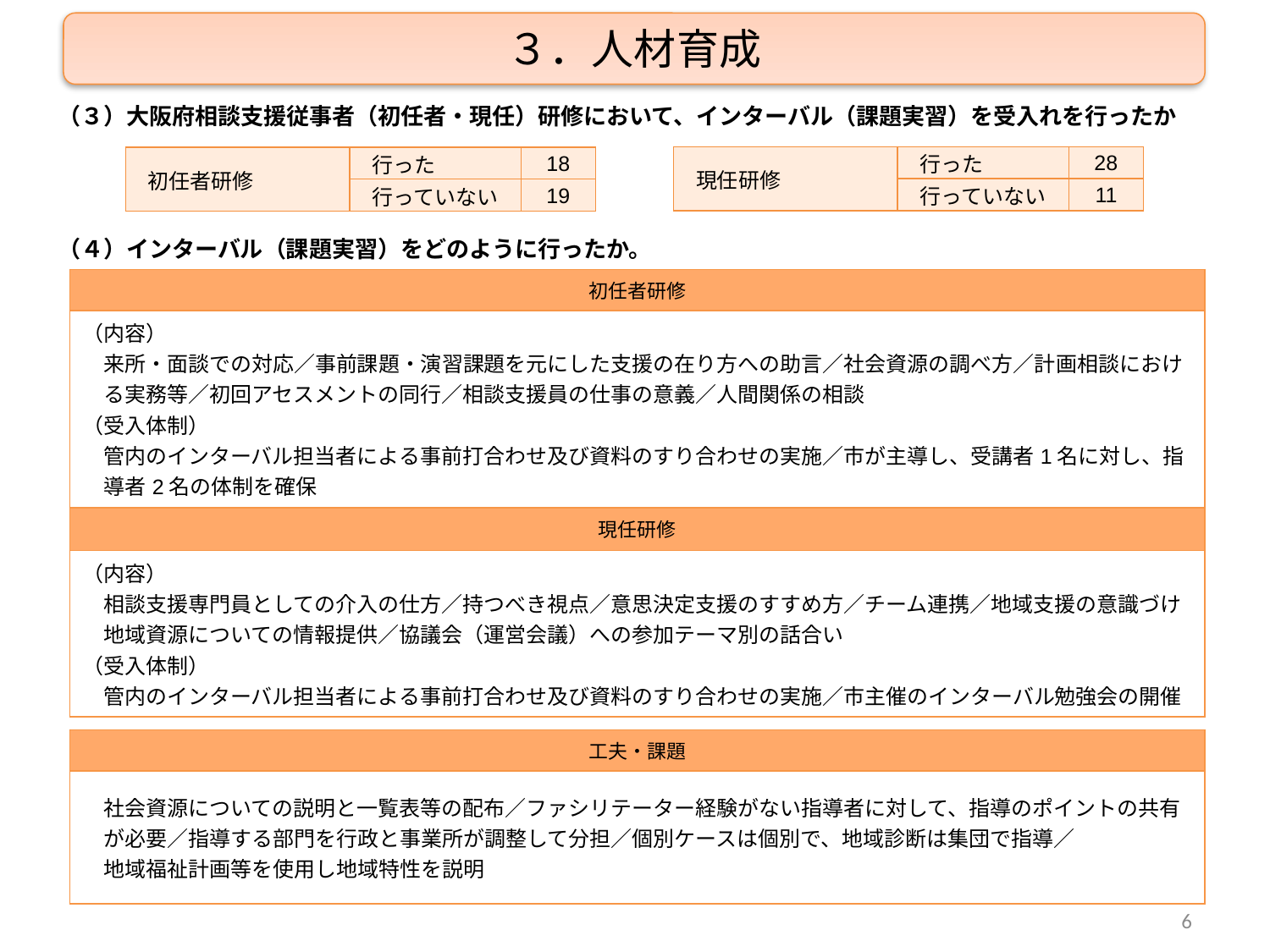

３．人材育成
（３）大阪府相談支援従事者（初任者・現任）研修において、インターバル（課題実習）を受入れを行ったか
| 現任研修 | 行った | 28 |
| --- | --- | --- |
|  | 行っていない | 11 |
| 初任者研修 | 行った | 18 |
| --- | --- | --- |
|  | 行っていない | 19 |
（４）インターバル（課題実習）をどのように行ったか。
| 初任者研修 |
| --- |
| （内容） 　来所・面談での対応／事前課題・演習課題を元にした支援の在り方への助言／社会資源の調べ方／計画相談におけ 　る実務等／初回アセスメントの同行／相談支援員の仕事の意義／人間関係の相談 （受入体制） 　管内のインターバル担当者による事前打合わせ及び資料のすり合わせの実施／市が主導し、受講者1名に対し、指 　導者2名の体制を確保 |
| 現任研修 |
| --- |
| （内容） 　相談支援専門員としての介入の仕方／持つべき視点／意思決定支援のすすめ方／チーム連携／地域支援の意識づけ 　地域資源についての情報提供／協議会（運営会議）への参加テーマ別の話合い （受入体制） 　管内のインターバル担当者による事前打合わせ及び資料のすり合わせの実施／市主催のインターバル勉強会の開催 |
| 工夫・課題 |
| --- |
| 社会資源についての説明と一覧表等の配布／ファシリテーター経験がない指導者に対して、指導のポイントの共有 　が必要／指導する部門を行政と事業所が調整して分担／個別ケースは個別で、地域診断は集団で指導／ 　地域福祉計画等を使用し地域特性を説明 |
6